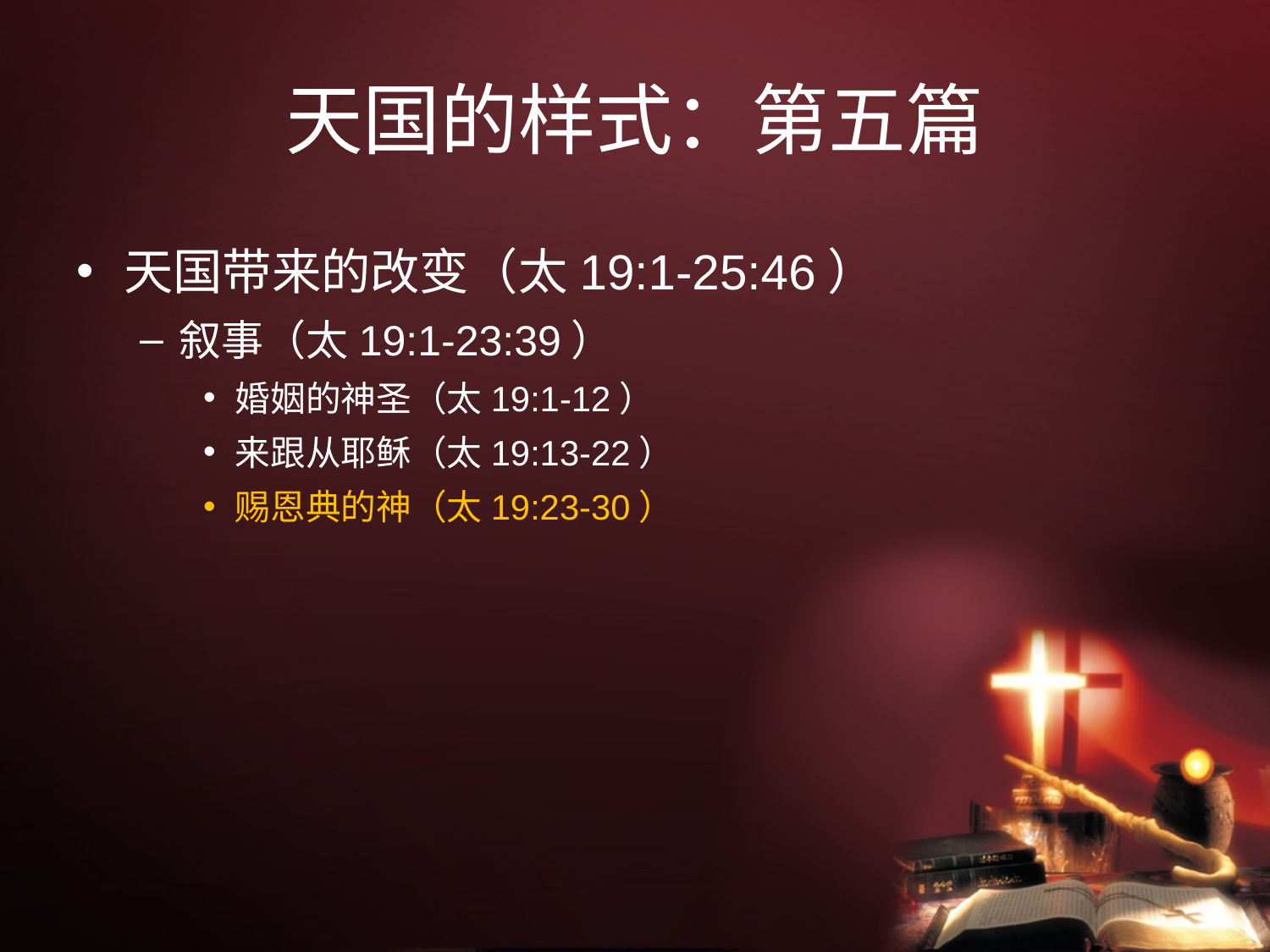

# 天国的样式：第五篇
天国带来的改变（太19:1-25:46）
叙事（太19:1-23:39）
婚姻的神圣（太19:1-12）
来跟从耶稣（太19:13-22）
赐恩典的神（太19:23-30）